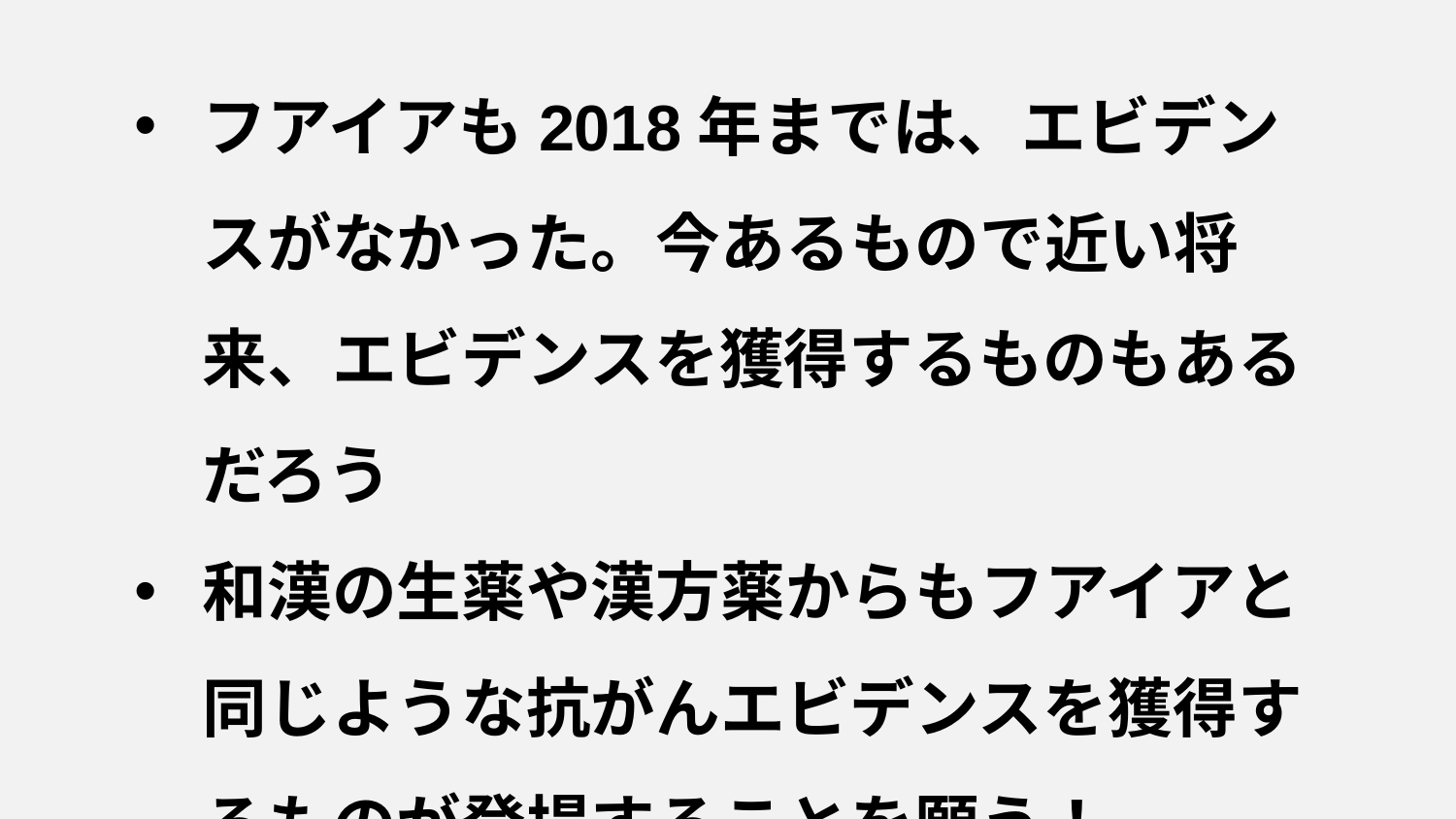

フアイアも2018年までは、エビデンスがなかった。今あるもので近い将来、エビデンスを獲得するものもあるだろう
和漢の生薬や漢方薬からもフアイアと同じような抗がんエビデンスを獲得するものが登場することを願う！